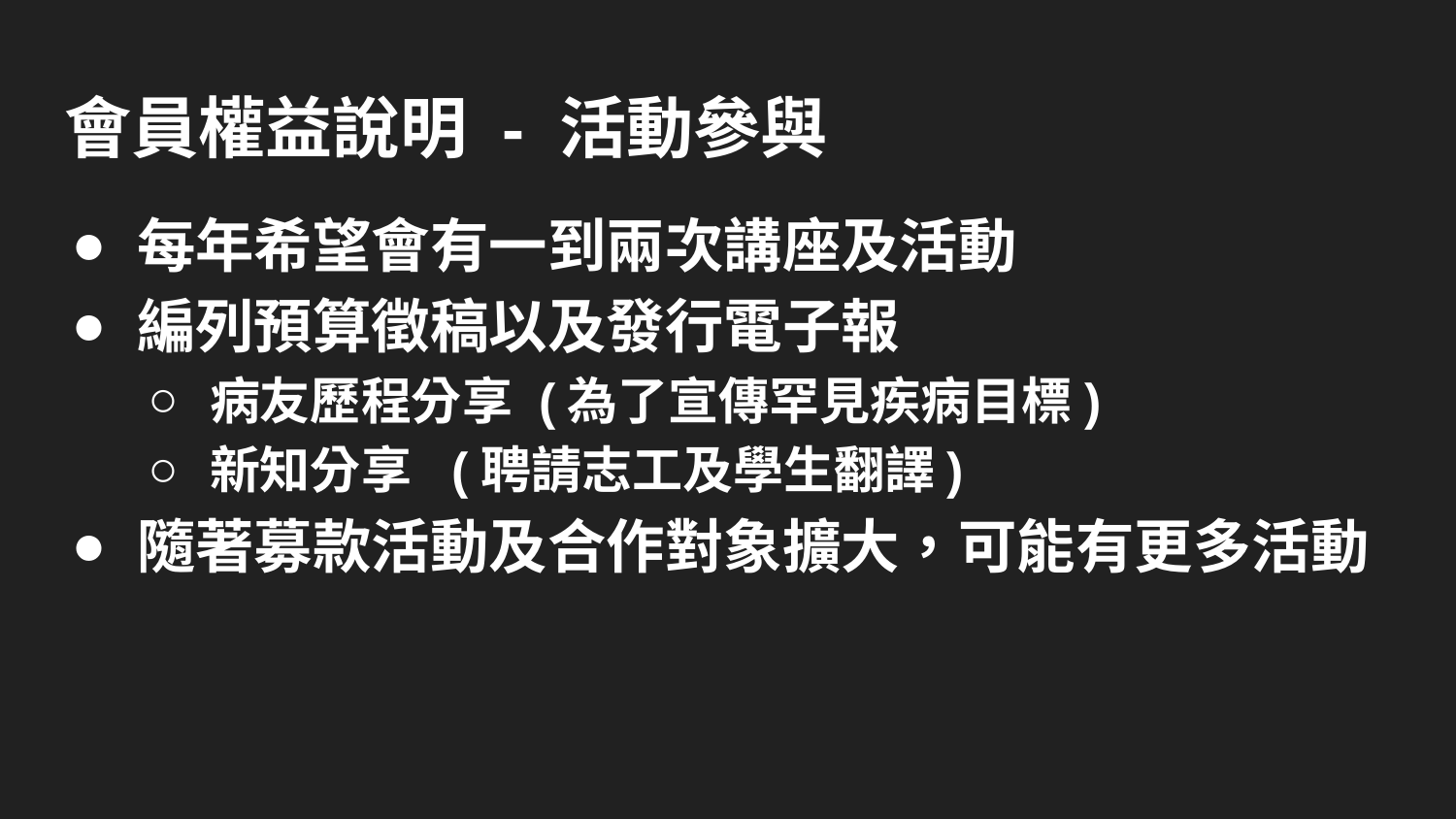

# 會員權益說明 - 活動參與
每年希望會有一到兩次講座及活動
編列預算徵稿以及發行電子報
病友歷程分享 (為了宣傳罕見疾病目標)
新知分享  (聘請志工及學生翻譯)
隨著募款活動及合作對象擴大，可能有更多活動